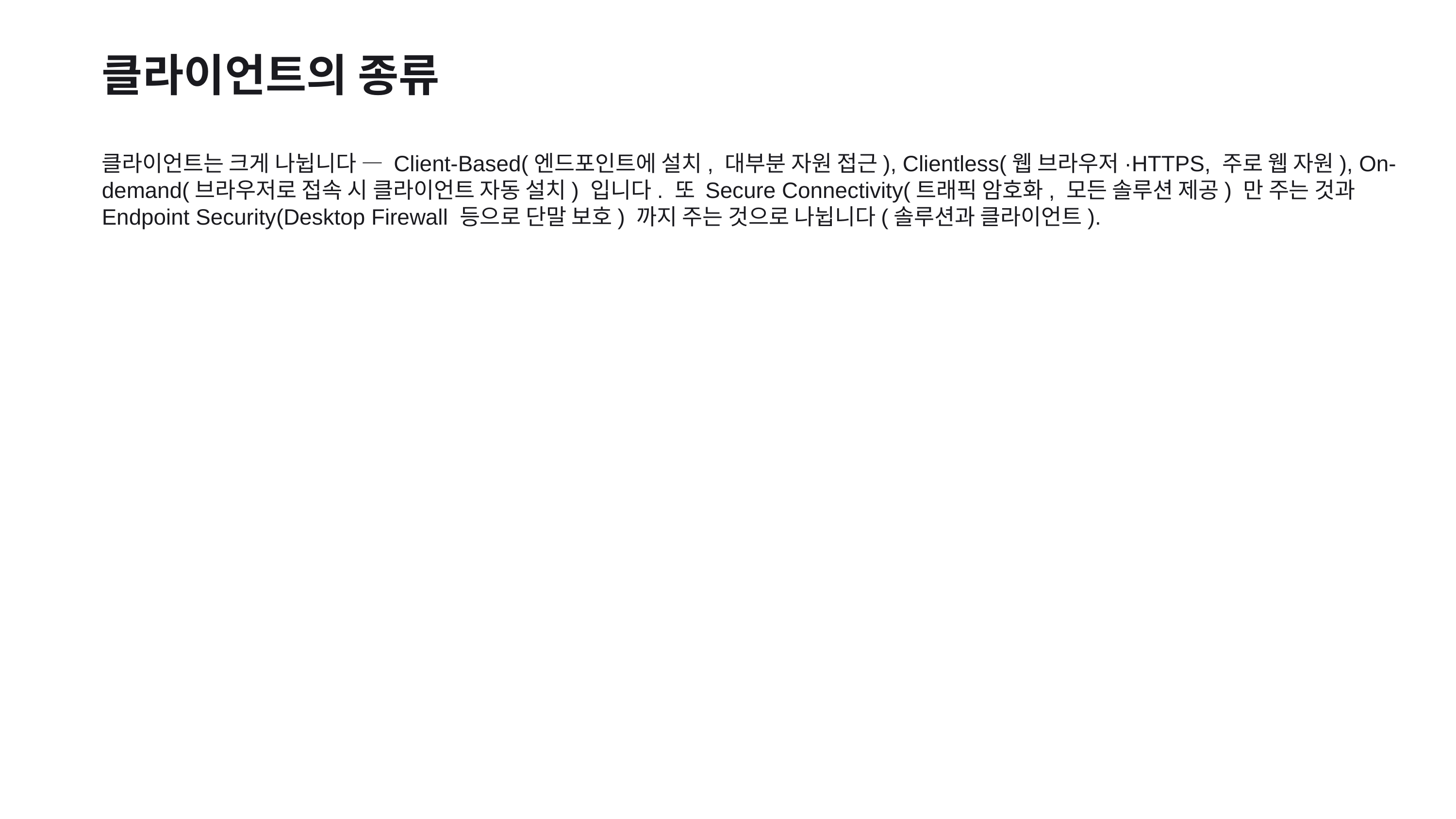

클라이언트의 종류
클라이언트는 크게 나뉩니다 — Client-Based(엔드포인트에 설치, 대부분 자원 접근), Clientless(웹 브라우저·HTTPS, 주로 웹 자원), On-demand(브라우저로 접속 시 클라이언트 자동 설치) 입니다. 또 Secure Connectivity(트래픽 암호화, 모든 솔루션 제공) 만 주는 것과 Endpoint Security(Desktop Firewall 등으로 단말 보호) 까지 주는 것으로 나뉩니다(솔루션과 클라이언트).